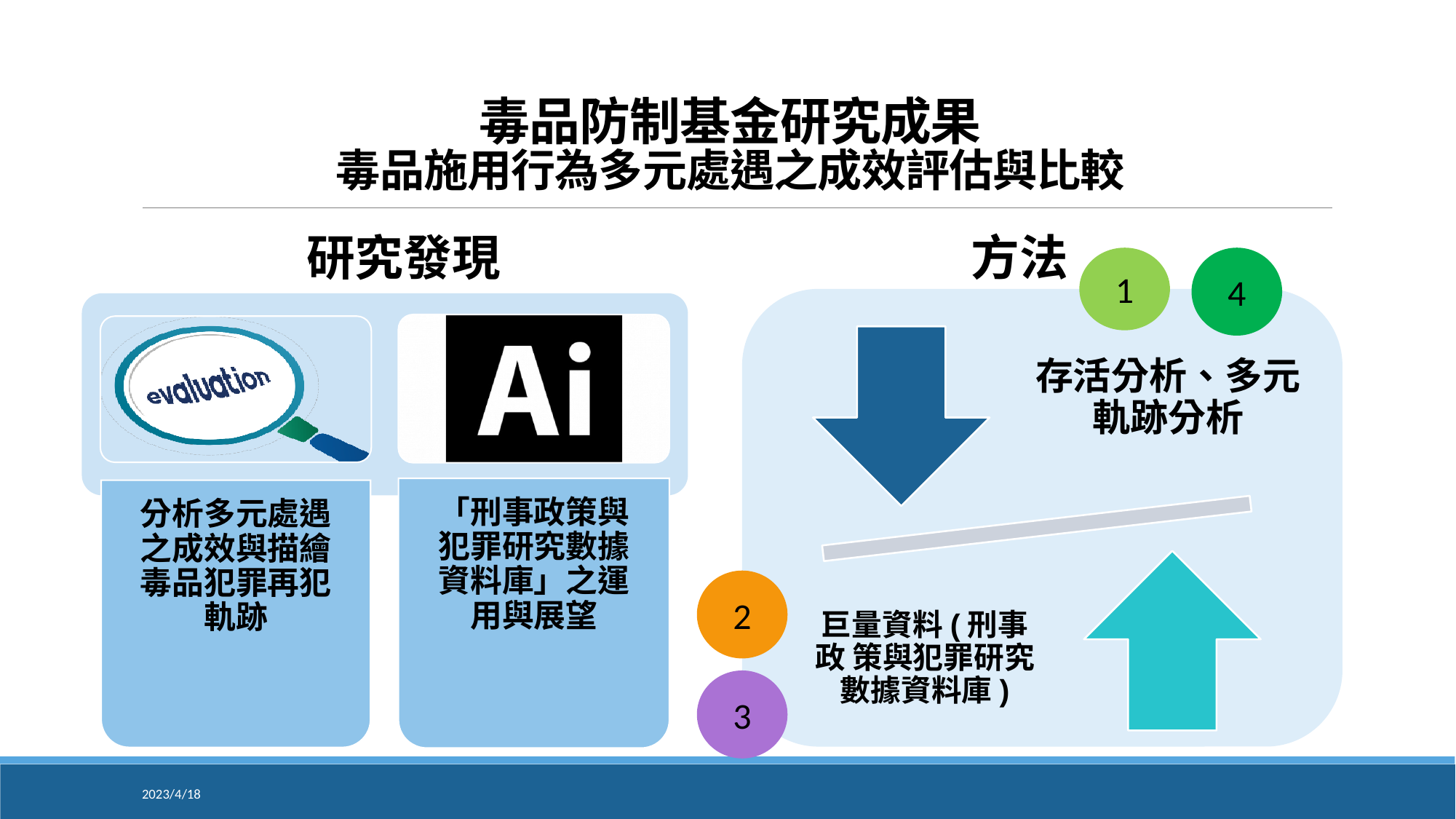

# 毒品防制基金研究成果 毒品施用行為多元處遇之成效評估與比較
研究發現
方法
1
4

分析多元處遇之成效與描繪毒品犯罪再犯軌跡
「刑事政策與犯罪研究數據資料庫」之運用與展望

存活分析、多元軌跡分析
巨量資料(刑事政 策與犯罪研究數據資料庫)
2
3
2023/4/18